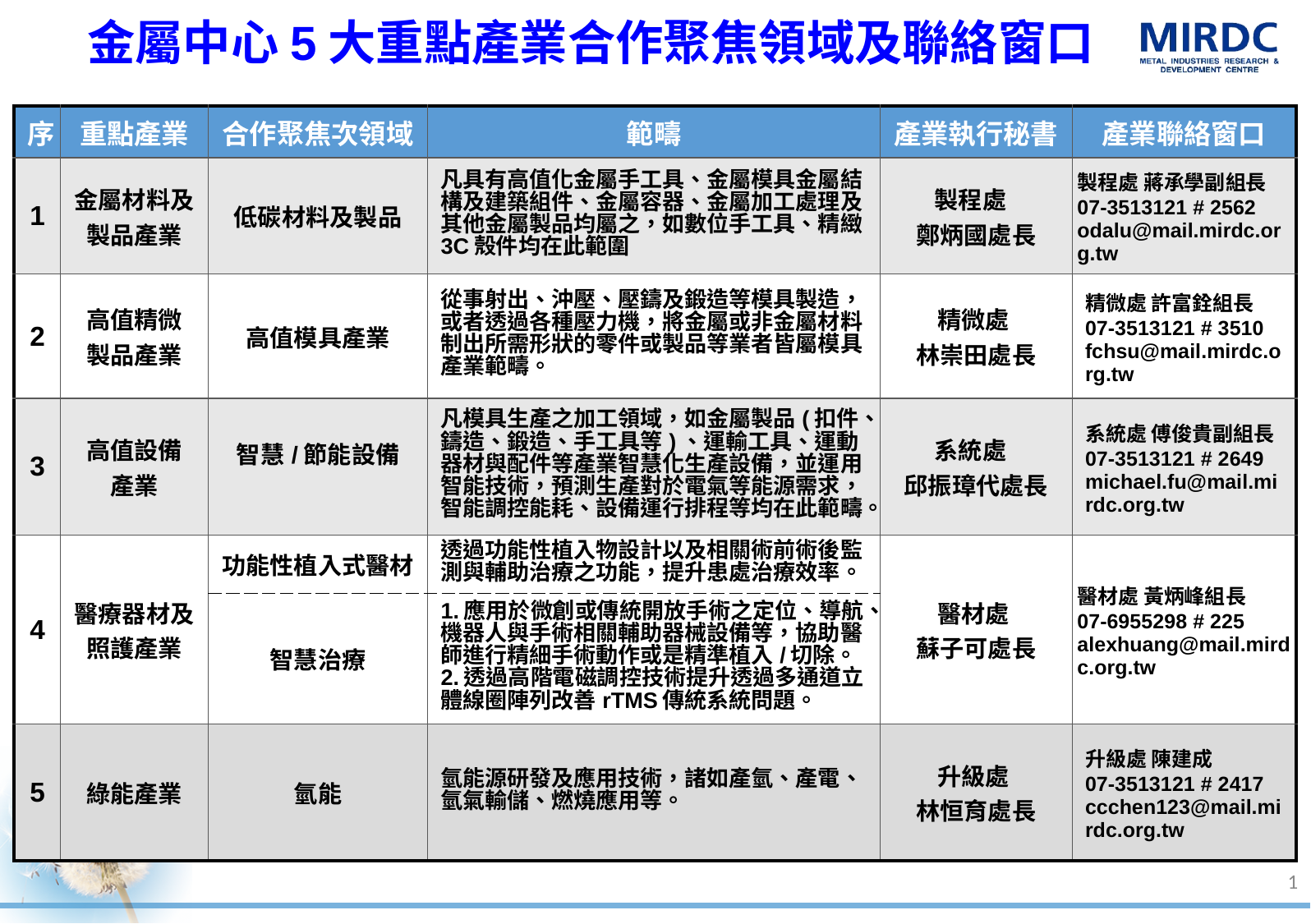

金屬中心5大重點產業合作聚焦領域及聯絡窗口
| 序 | 重點產業 | 合作聚焦次領域 | 範疇 | 產業執行秘書 | 產業聯絡窗口 |
| --- | --- | --- | --- | --- | --- |
| 1 | 金屬材料及製品產業 | 低碳材料及製品 | 凡具有高值化金屬手工具、金屬模具金屬結構及建築組件、金屬容器、金屬加工處理及其他金屬製品均屬之，如數位手工具、精緻3C殼件均在此範圍 | 製程處 鄭炳國處長 | 製程處 蔣承學副組長 07-3513121 # 2562 odalu@mail.mirdc.org.tw |
| 2 | 高值精微 製品產業 | 高值模具產業 | 從事射出、沖壓、壓鑄及鍛造等模具製造，或者透過各種壓力機，將金屬或非金屬材料制出所需形狀的零件或製品等業者皆屬模具產業範疇。 | 精微處 林崇田處長 | 精微處 許富銓組長 07-3513121 # 3510 fchsu@mail.mirdc.org.tw |
| 3 | 高值設備 產業 | 智慧/節能設備 | 凡模具生產之加工領域，如金屬製品(扣件、鑄造、鍛造、手工具等)、運輸工具、運動器材與配件等產業智慧化生產設備，並運用智能技術，預測生產對於電氣等能源需求，智能調控能耗、設備運行排程等均在此範疇。 | 系統處 邱振璋代處長 | 系統處 傅俊貴副組長 07-3513121 # 2649 michael.fu@mail.mirdc.org.tw |
| 4 | 醫療器材及照護產業 | 功能性植入式醫材 | 透過功能性植入物設計以及相關術前術後監測與輔助治療之功能，提升患處治療效率。 | 醫材處 蘇子可處長 | 醫材處 黃炳峰組長 07-6955298 # 225 alexhuang@mail.mirdc.org.tw |
|  |  | 智慧治療 | 1.應用於微創或傳統開放手術之定位、導航、機器人與手術相關輔助器械設備等，協助醫師進行精細手術動作或是精準植入/切除。 2.透過高階電磁調控技術提升透過多通道立體線圈陣列改善rTMS傳統系統問題。 |  |  |
| 5 | 綠能產業 | 氫能 | 氫能源研發及應用技術，諸如產氫、產電、氫氣輸儲、燃燒應用等。 | 升級處 林恒育處長 | 升級處 陳建成 07-3513121 # 2417 ccchen123@mail.mirdc.org.tw |
1